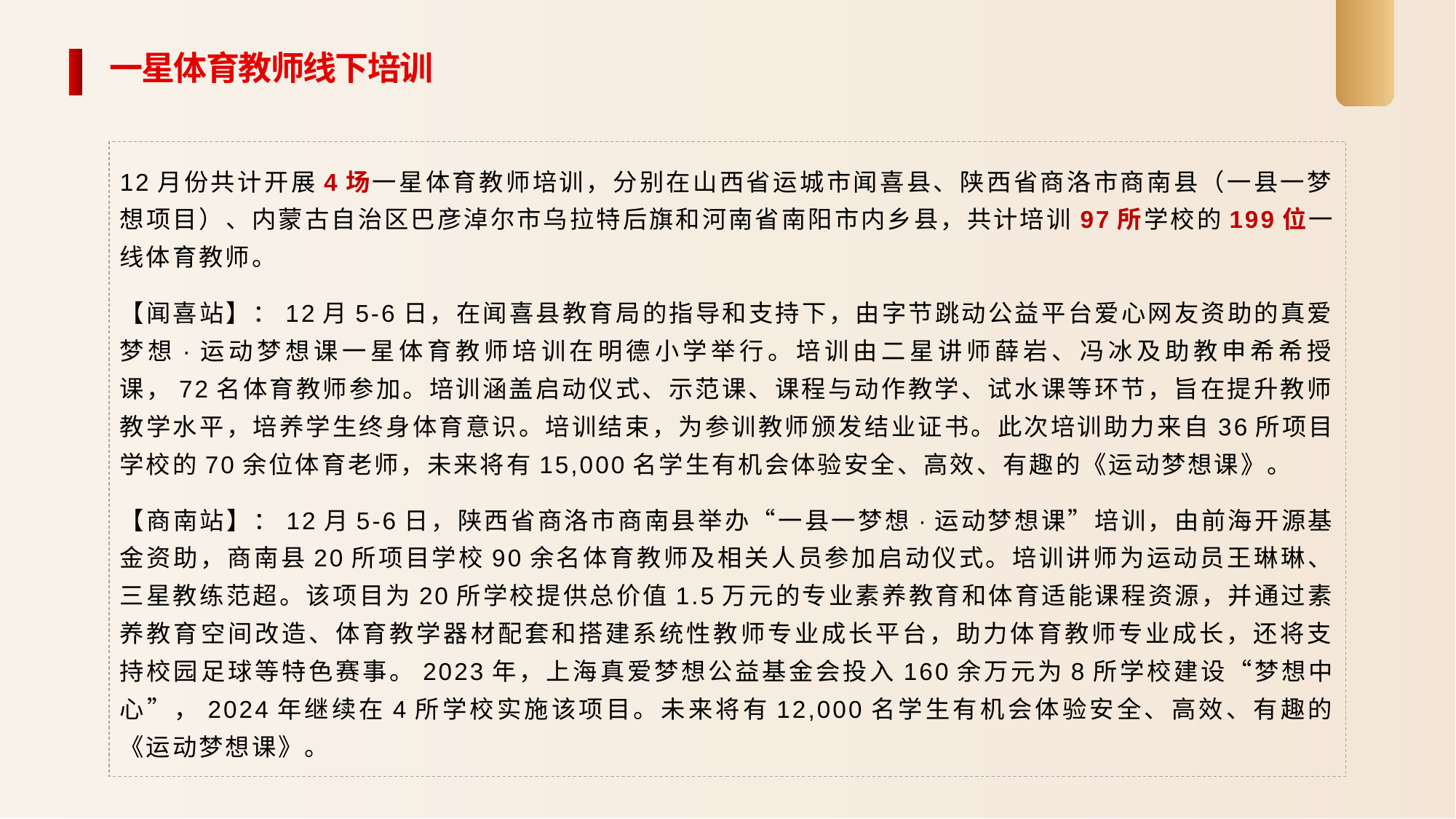

一星体育教师线下培训

12月份共计开展4场一星体育教师培训，分别在山西省运城市闻喜县、陕西省商洛市商南县（一县一梦想项目）、内蒙古自治区巴彦淖尔市乌拉特后旗和河南省南阳市内乡县，共计培训97所学校的199位一线体育教师。
【闻喜站】：12月5-6日，在闻喜县教育局的指导和支持下，由字节跳动公益平台爱心网友资助的真爱梦想·运动梦想课一星体育教师培训在明德小学举行。培训由二星讲师薛岩、冯冰及助教申希希授课，72名体育教师参加。培训涵盖启动仪式、示范课、课程与动作教学、试水课等环节，旨在提升教师教学水平，培养学生终身体育意识。培训结束，为参训教师颁发结业证书。此次培训助力来自36所项目学校的70余位体育老师，未来将有15,000名学生有机会体验安全、高效、有趣的《运动梦想课》。
【商南站】：12月5-6日，陕西省商洛市商南县举办“一县一梦想·运动梦想课”培训，由前海开源基金资助，商南县20所项目学校90余名体育教师及相关人员参加启动仪式。培训讲师为运动员王琳琳、三星教练范超。该项目为20所学校提供总价值1.5万元的专业素养教育和体育适能课程资源，并通过素养教育空间改造、体育教学器材配套和搭建系统性教师专业成长平台，助力体育教师专业成长，还将支持校园足球等特色赛事。2023年，上海真爱梦想公益基金会投入160余万元为8所学校建设“梦想中心”，2024年继续在4所学校实施该项目。未来将有12,000名学生有机会体验安全、高效、有趣的《运动梦想课》。